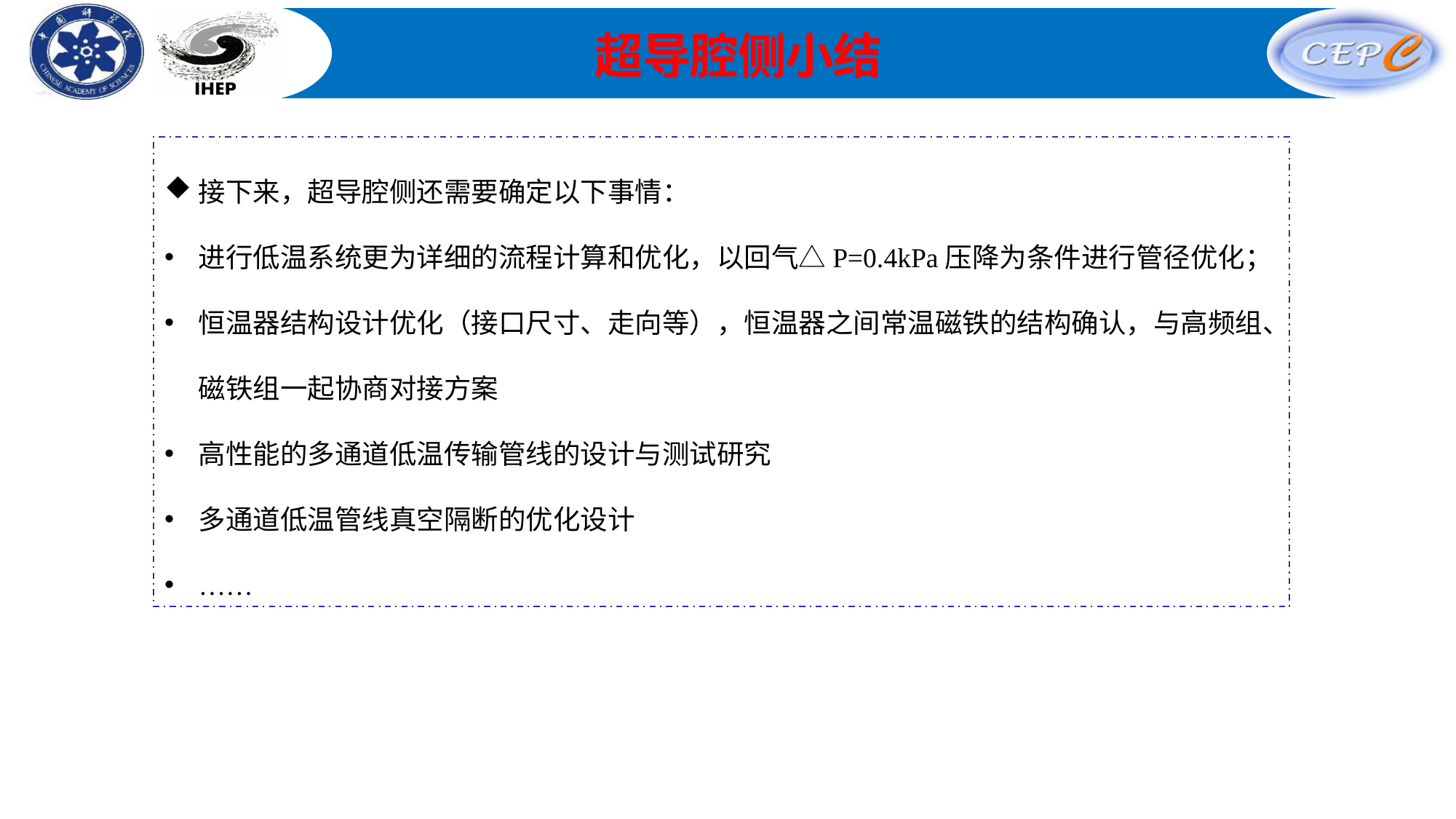

超导腔侧小结
接下来，超导腔侧还需要确定以下事情：
进行低温系统更为详细的流程计算和优化，以回气△P=0.4kPa压降为条件进行管径优化；
恒温器结构设计优化（接口尺寸、走向等），恒温器之间常温磁铁的结构确认，与高频组、磁铁组一起协商对接方案
高性能的多通道低温传输管线的设计与测试研究
多通道低温管线真空隔断的优化设计
……
加速器中心低温组